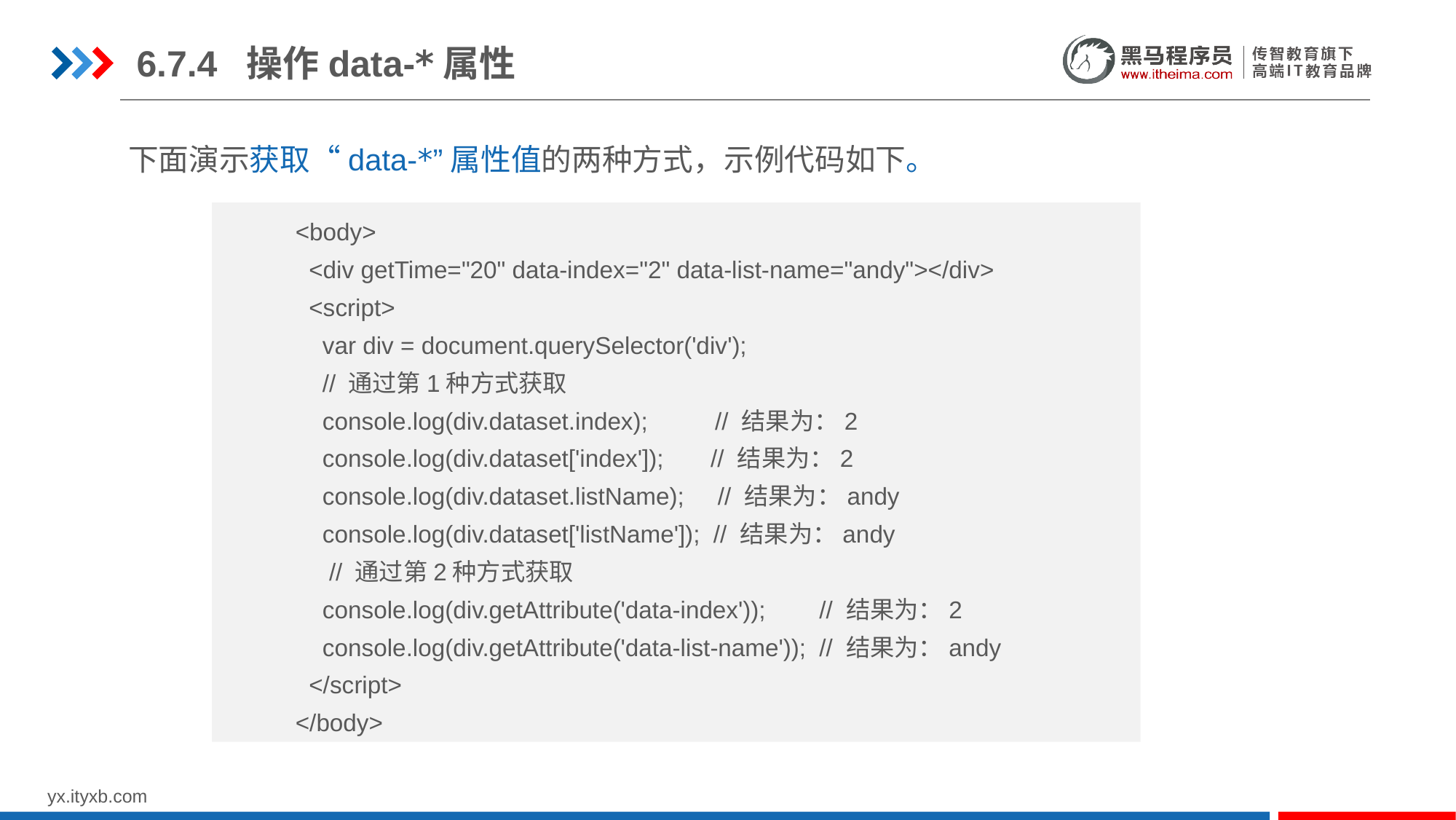

6.7.4  操作data-*属性
下面演示获取“data-*”属性值的两种方式，示例代码如下。
<body>
  <div getTime="20" data-index="2" data-list-name="andy"></div>
  <script>
    var div = document.querySelector('div');
    // 通过第1种方式获取
    console.log(div.dataset.index);          // 结果为：2
    console.log(div.dataset['index']);       // 结果为：2
    console.log(div.dataset.listName);     // 结果为：andy
    console.log(div.dataset['listName']);  // 结果为：andy
     // 通过第2种方式获取
    console.log(div.getAttribute('data-index'));        // 结果为：2
    console.log(div.getAttribute('data-list-name'));  // 结果为：andy
  </script>
</body>